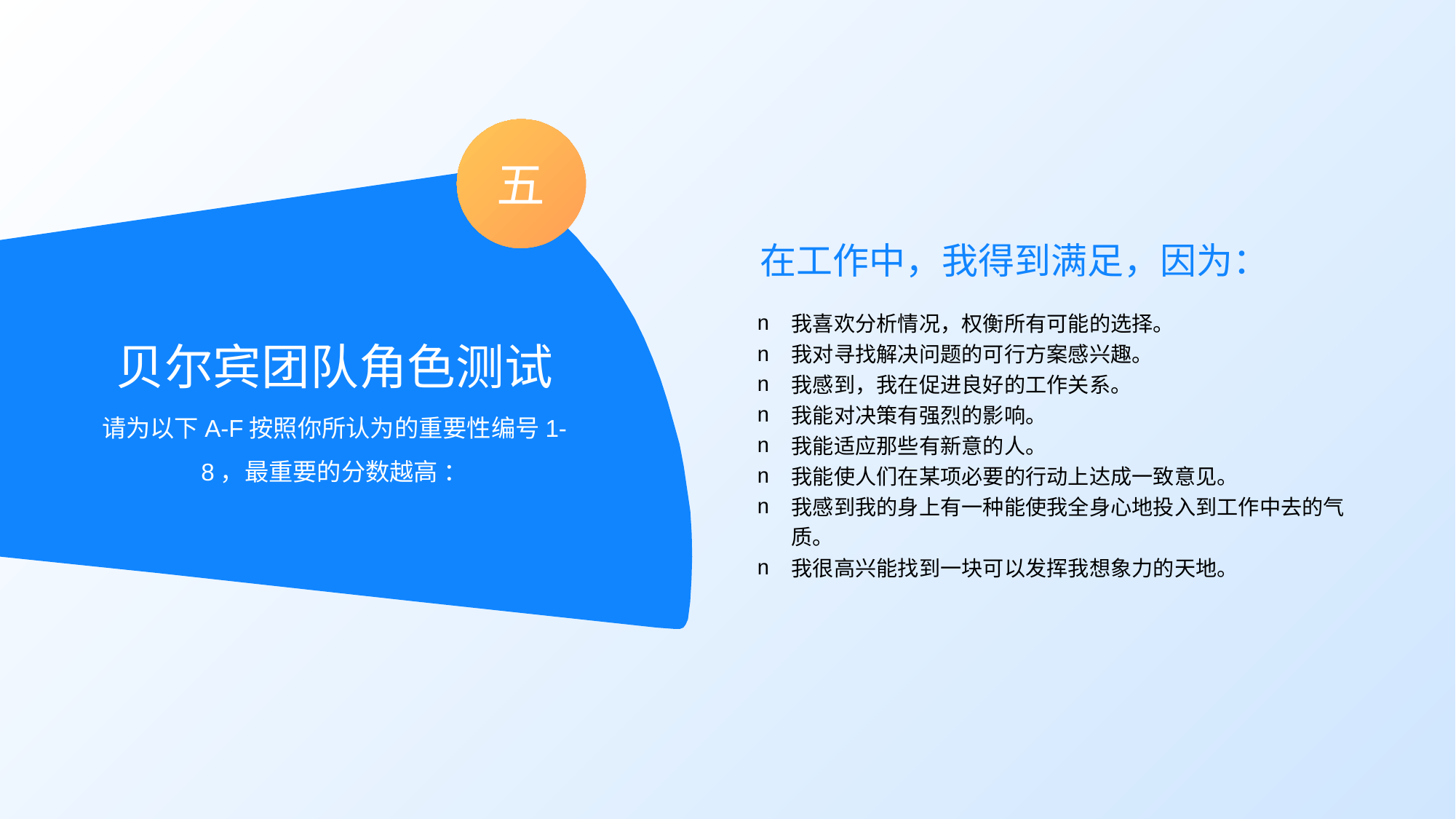

五

 在工作中，我得到满足，因为：
我喜欢分析情况，权衡所有可能的选择。
我对寻找解决问题的可行方案感兴趣。
我感到，我在促进良好的工作关系。
我能对决策有强烈的影响。
我能适应那些有新意的人。
我能使人们在某项必要的行动上达成一致意见。
我感到我的身上有一种能使我全身心地投入到工作中去的气质。
我很高兴能找到一块可以发挥我想象力的天地。
贝尔宾团队角色测试
请为以下A-F按照你所认为的重要性编号1-8，最重要的分数越高 ：